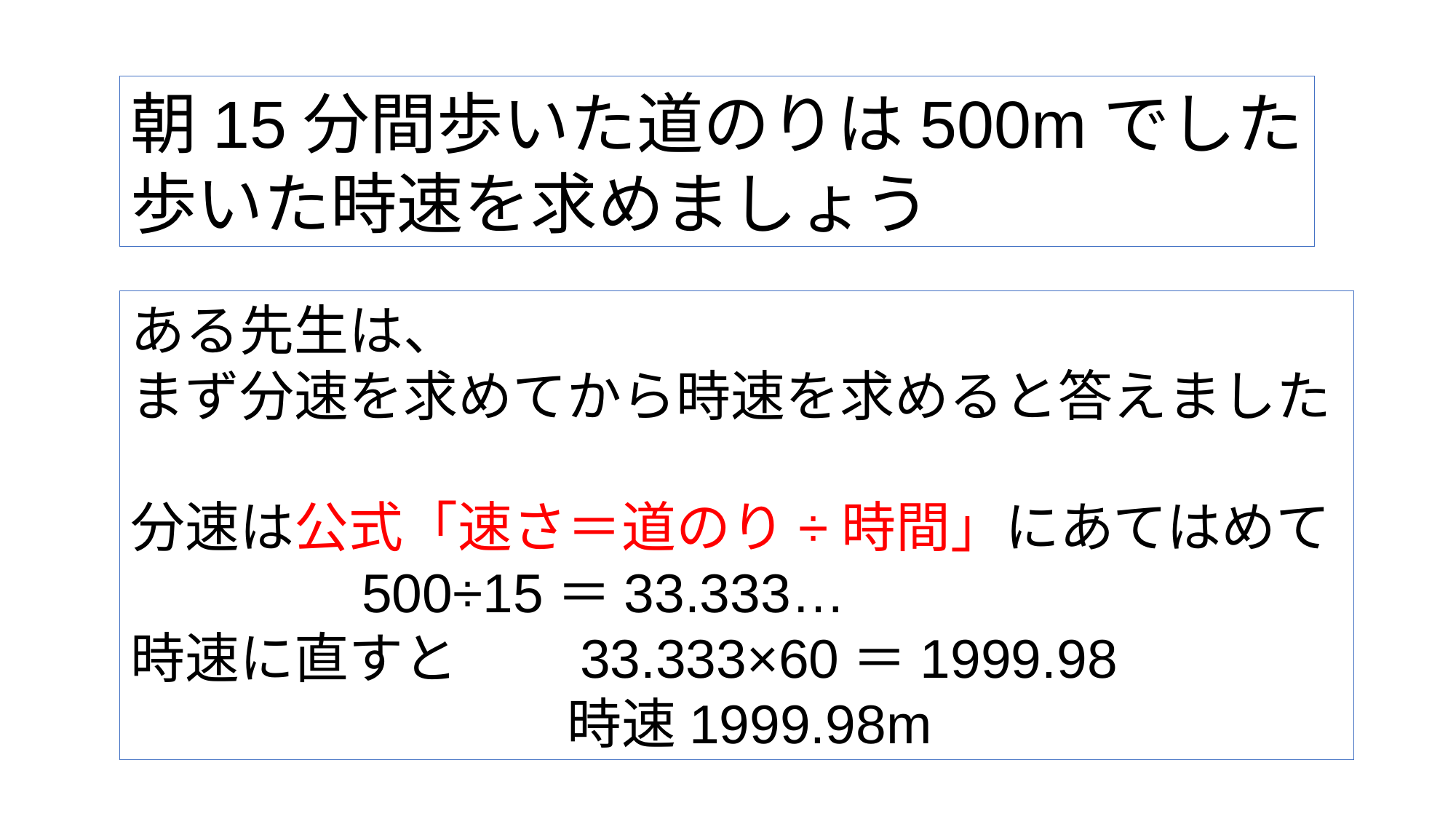

朝15分間歩いた道のりは500mでした
歩いた時速を求めましょう
ある先生は、
まず分速を求めてから時速を求めると答えました

分速は公式「速さ＝道のり÷時間」にあてはめて
　　　　500÷15＝33.333…
時速に直すと　　33.333×60＝1999.98
　　　　　　　　時速1999.98m